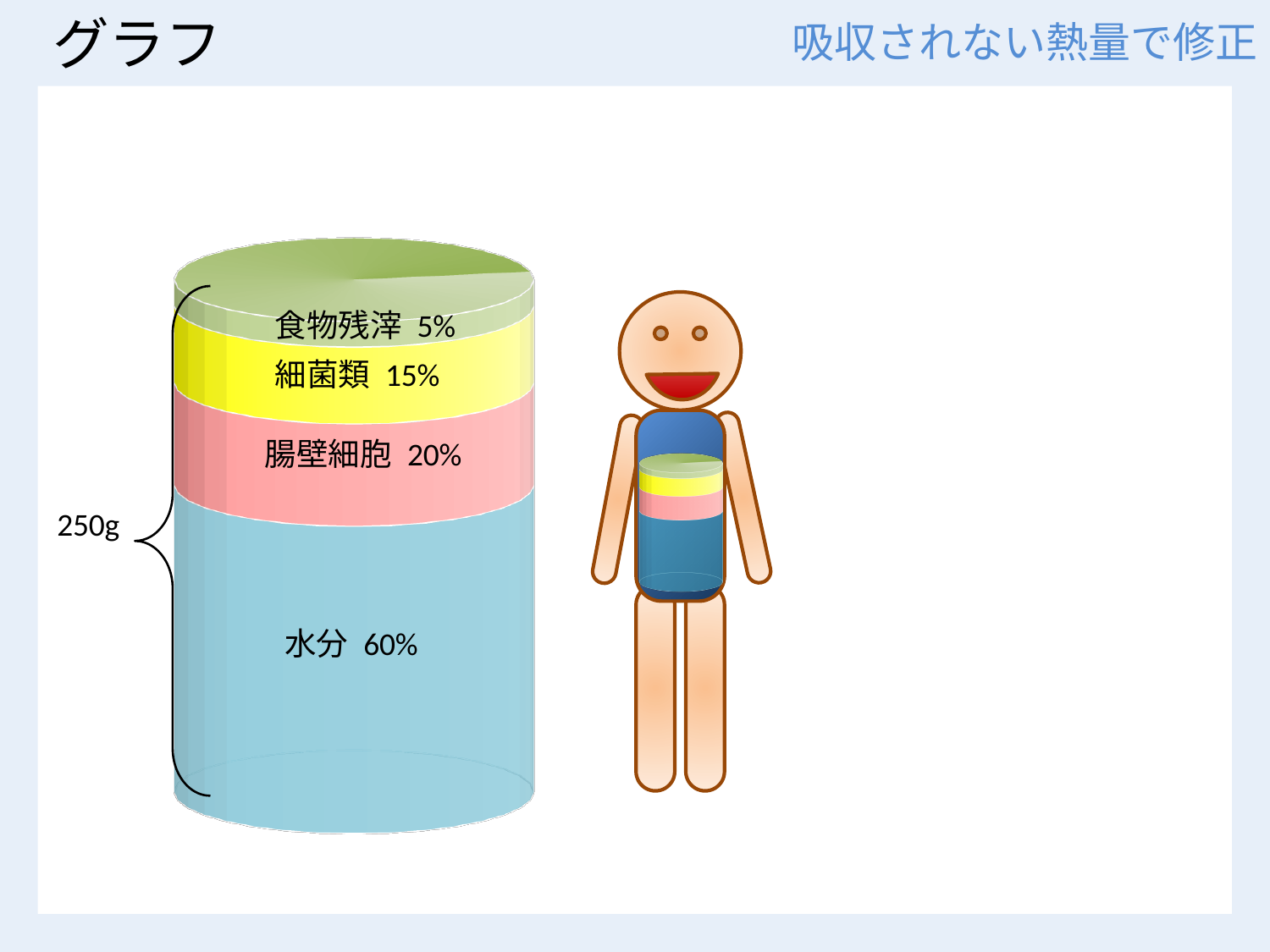

# グラフ
吸収されない熱量で修正

[unsupported chart]

[unsupported chart]